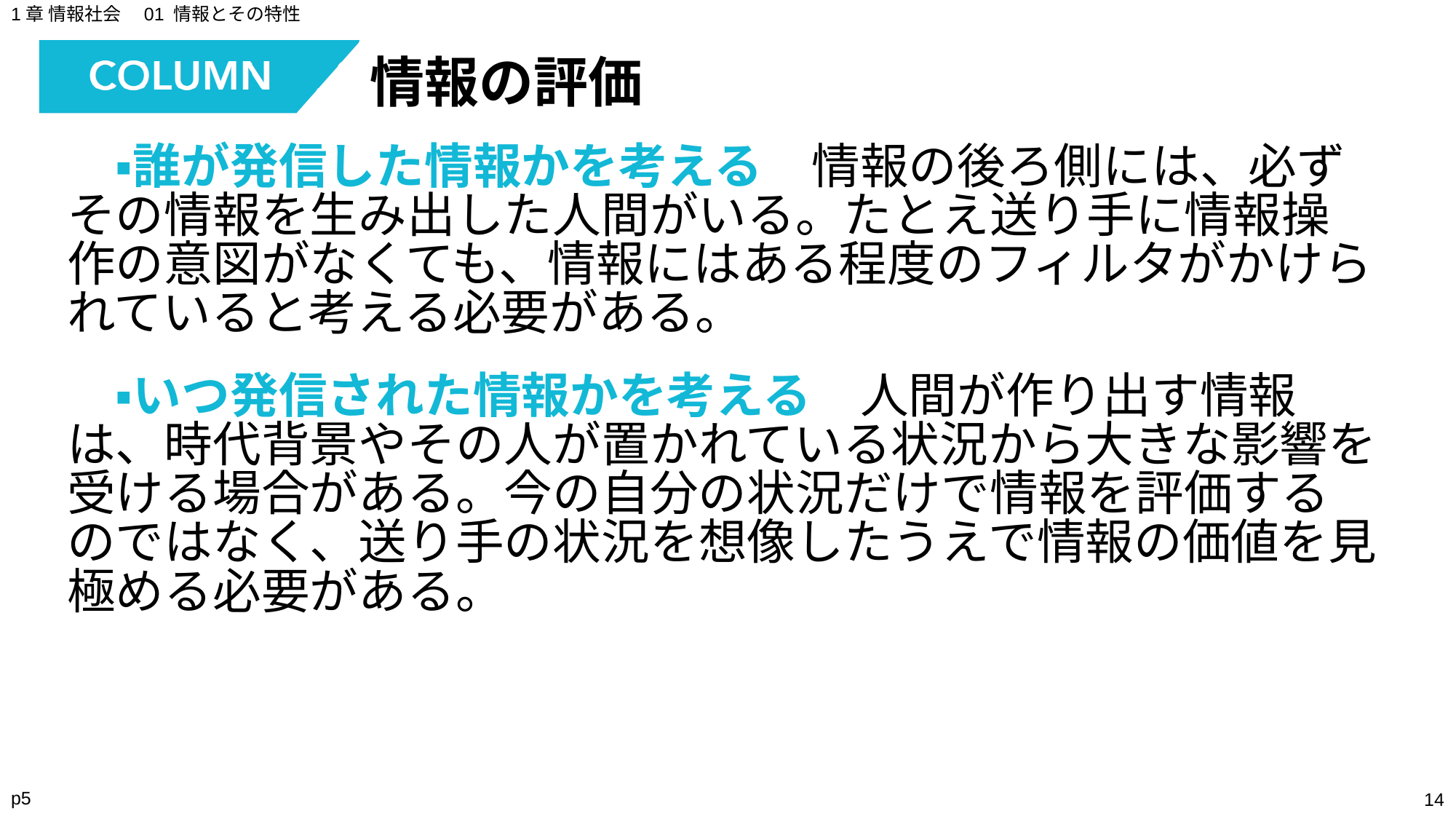

1章 情報社会　01 情報とその特性

情報の評価
　▪誰が発信した情報かを考える　情報の後ろ側には、必ずその情報を生み出した人間がいる。たとえ送り手に情報操作の意図がなくても、情報にはある程度のフィルタがかけられていると考える必要がある。
　▪いつ発信された情報かを考える　人間が作り出す情報は、時代背景やその人が置かれている状況から大きな影響を受ける場合がある。今の自分の状況だけで情報を評価するのではなく、送り手の状況を想像したうえで情報の価値を見極める必要がある。
p5
14